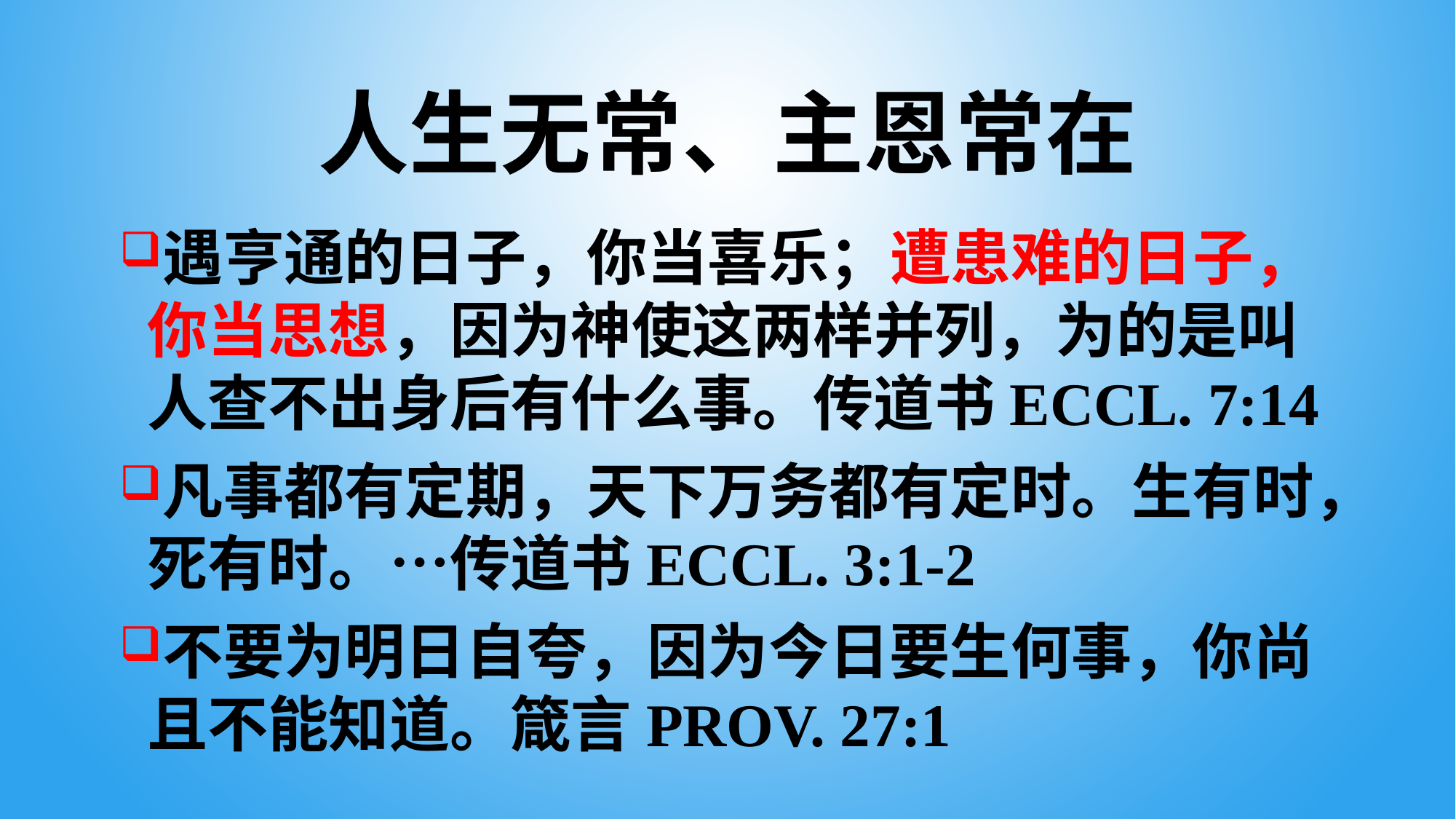

# 人生无常、主恩常在
遇亨通的日子，你当喜乐；遭患难的日子，你当思想，因为神使这两样并列，为的是叫人查不出身后有什么事。传道书Eccl. 7:14
凡事都有定期，天下万务都有定时。生有时，死有时。…传道书Eccl. 3:1-2
不要为明日自夸，因为今日要生何事，你尚且不能知道。箴言Prov. 27:1